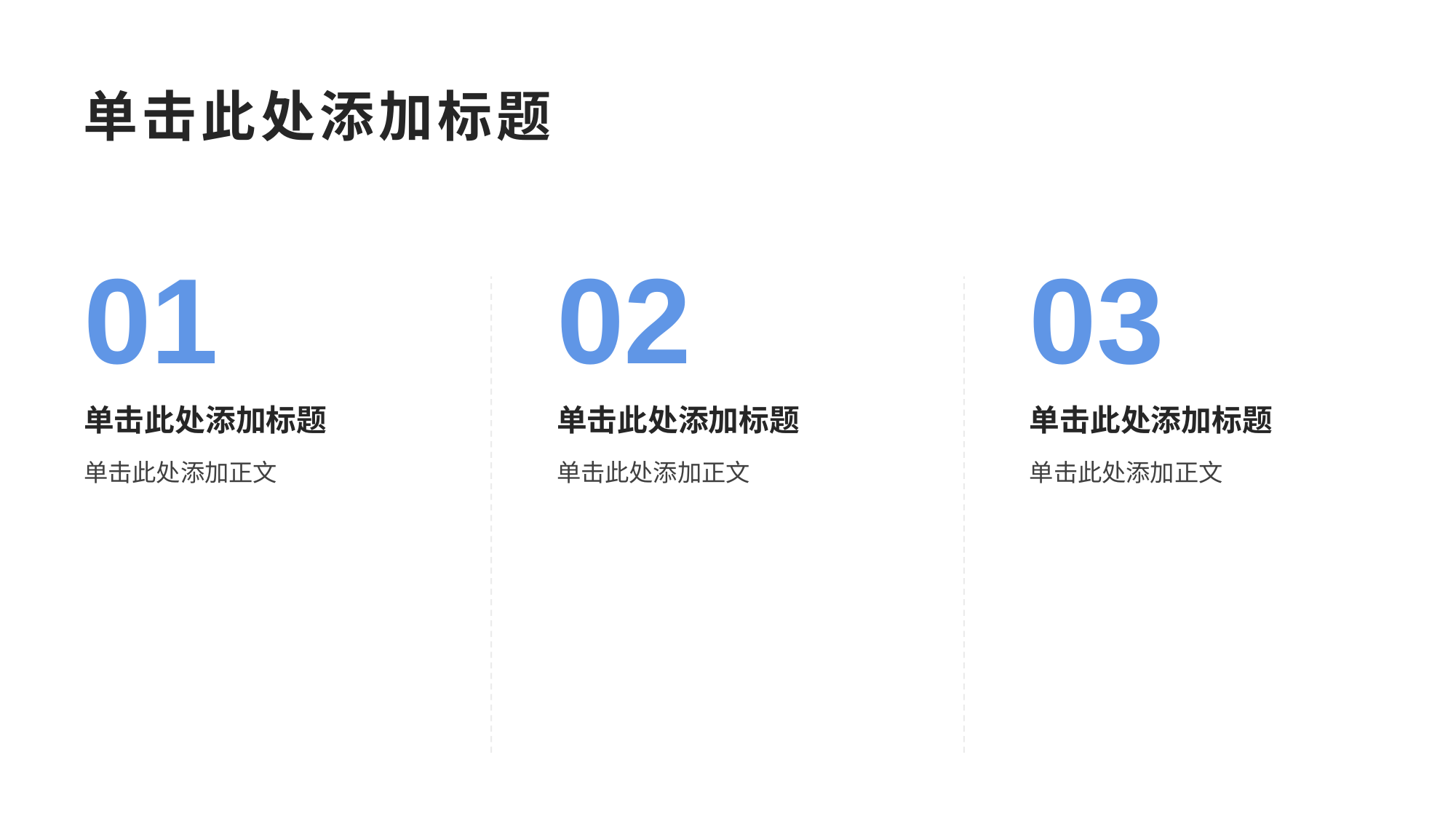

单击此处添加标题
01
02
03
单击此处添加标题
单击此处添加标题
单击此处添加标题
单击此处添加正文
单击此处添加正文
单击此处添加正文